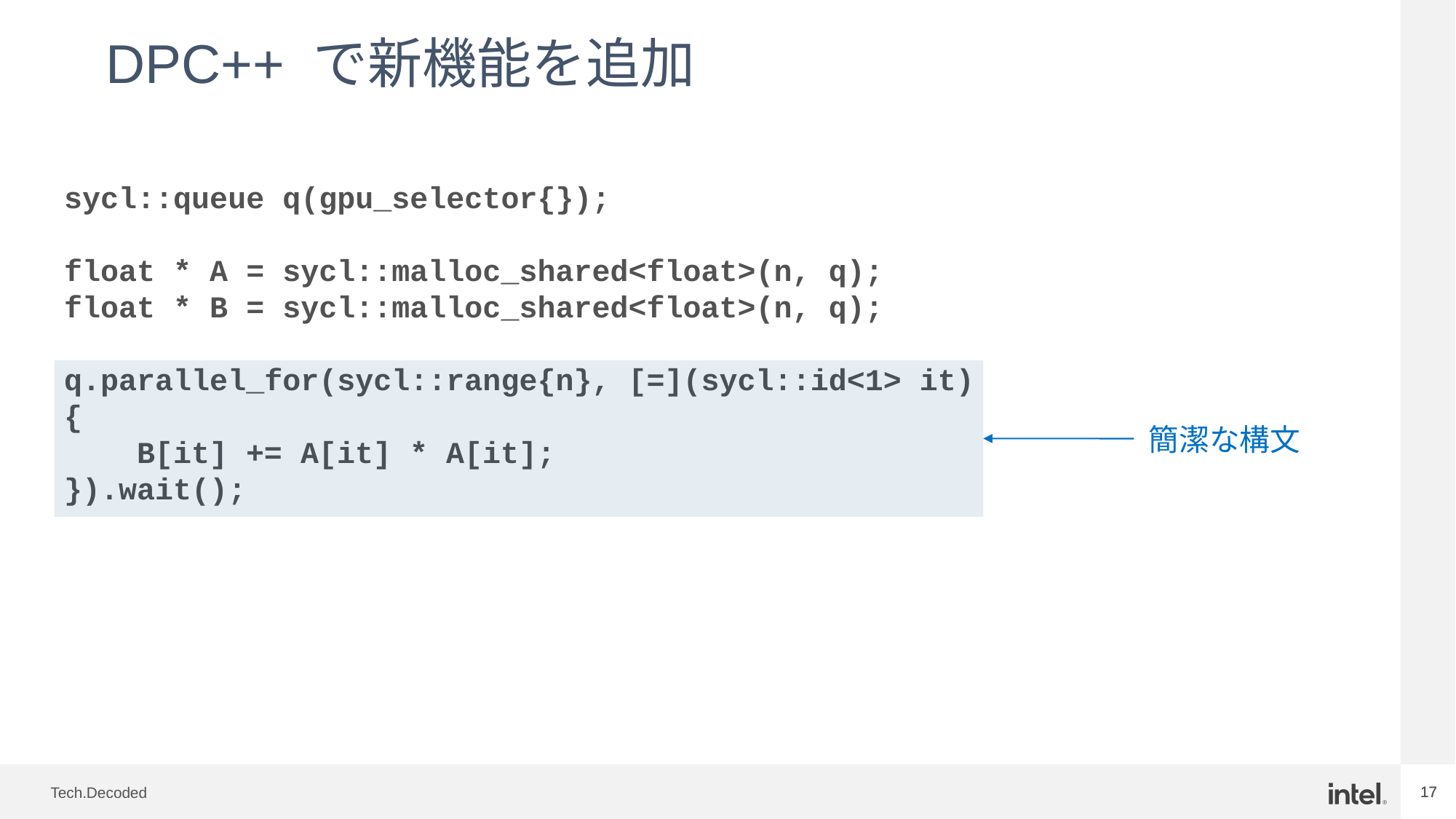

DPC++ で新機能を追加
sycl::queue q(gpu_selector{});

float * A = sycl::malloc_shared<float>(n, q);
float * B = sycl::malloc_shared<float>(n, q);

q.parallel_for(sycl::range{n}, [=](sycl::id<1> it)
{
    B[it] += A[it] * A[it];
}).wait();

簡潔な構文